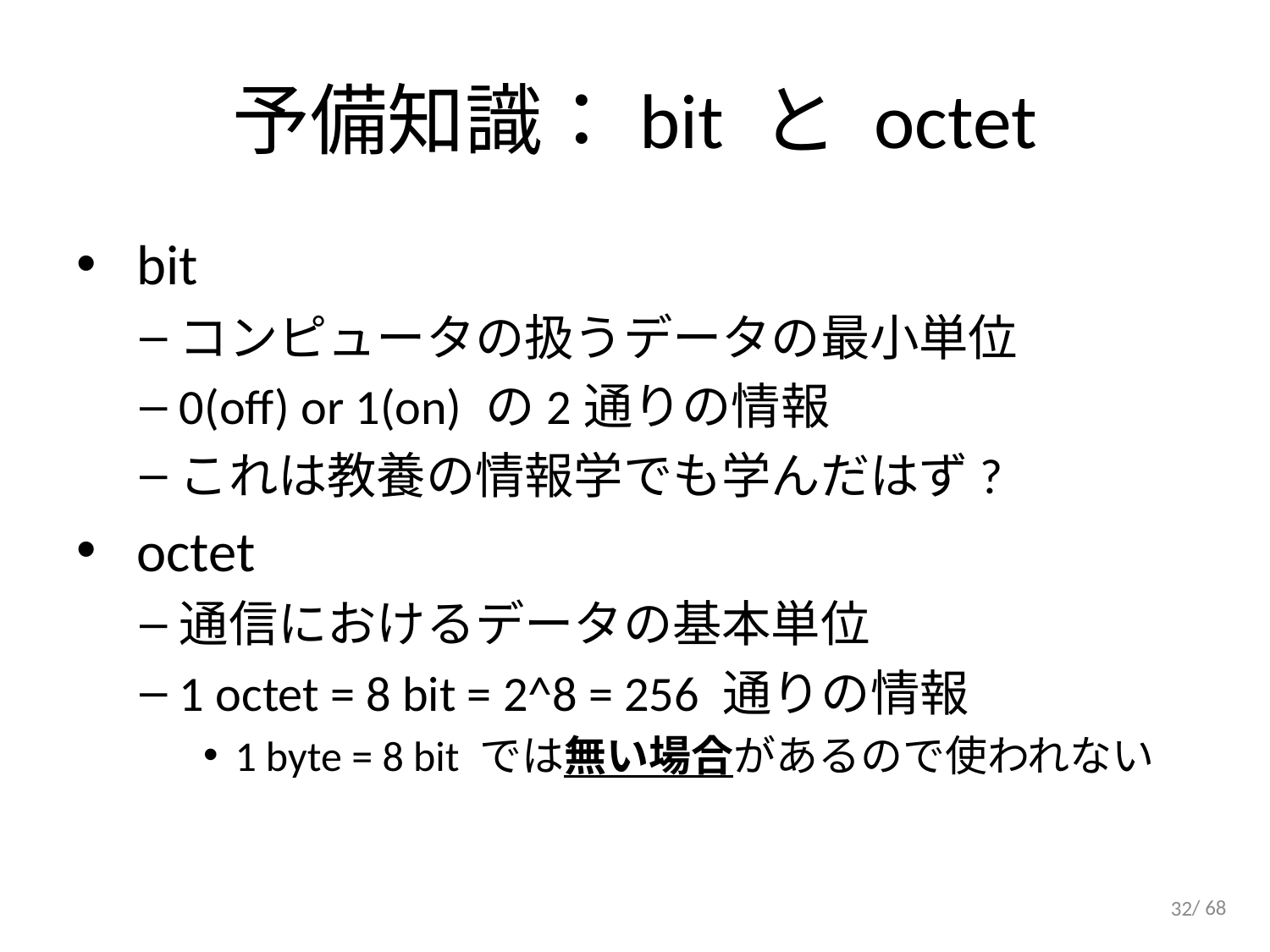

# 予備知識：bit と octet
 bit
コンピュータの扱うデータの最小単位
0(off) or 1(on) の2通りの情報
これは教養の情報学でも学んだはず?
 octet
通信におけるデータの基本単位
1 octet = 8 bit = 2^8 = 256 通りの情報
1 byte = 8 bit では無い場合があるので使われない
32